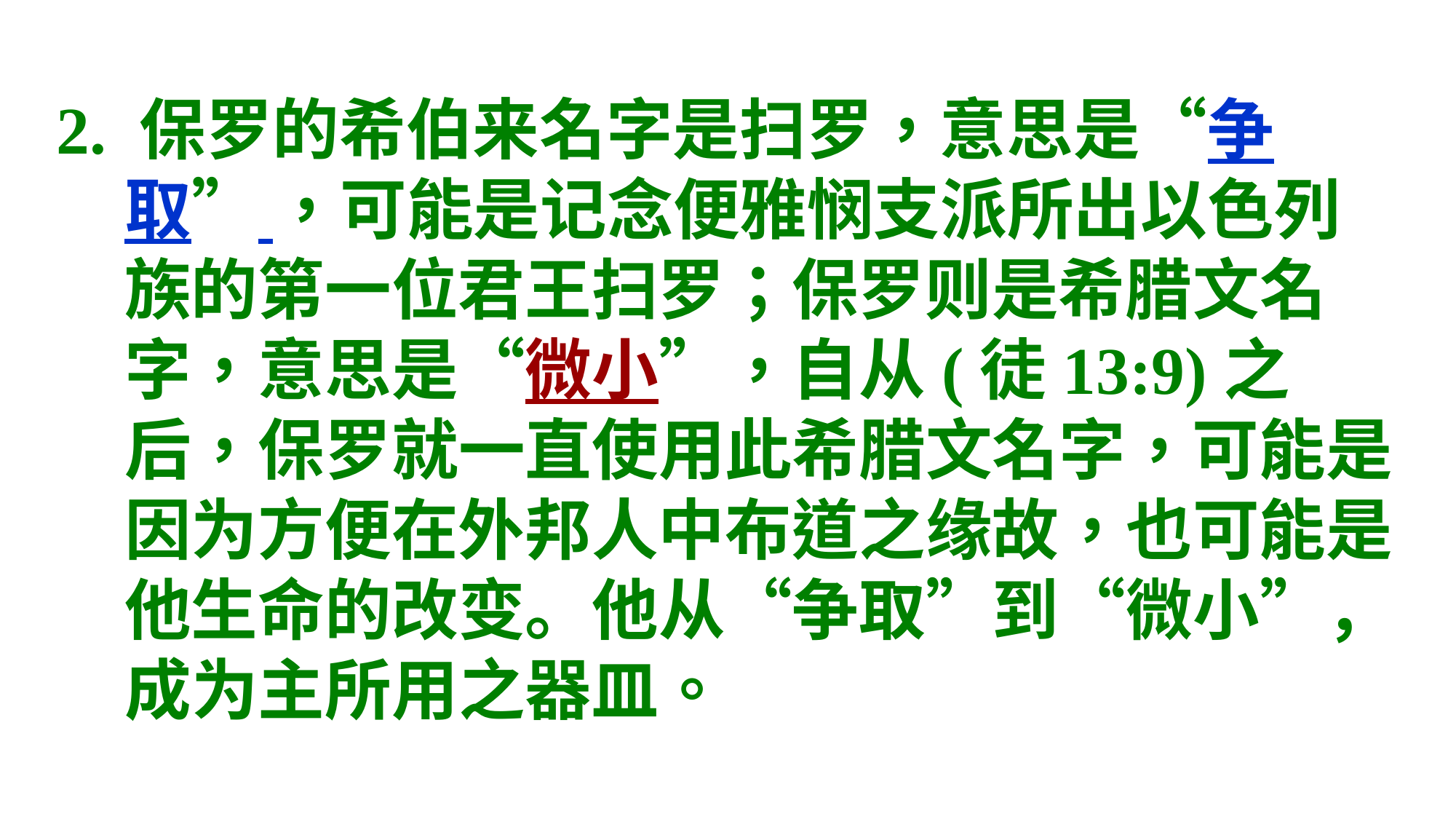

2. 保罗的希伯来名字是扫罗，意思是“争取” ，可能是记念便雅悯支派所出以色列族的第一位君王扫罗；保罗则是希腊文名字，意思是“微小”，自从(徒13:9)之后，保罗就一直使用此希腊文名字，可能是因为方便在外邦人中布道之缘故，也可能是他生命的改变。他从“争取”到“微小”，成为主所用之器皿。